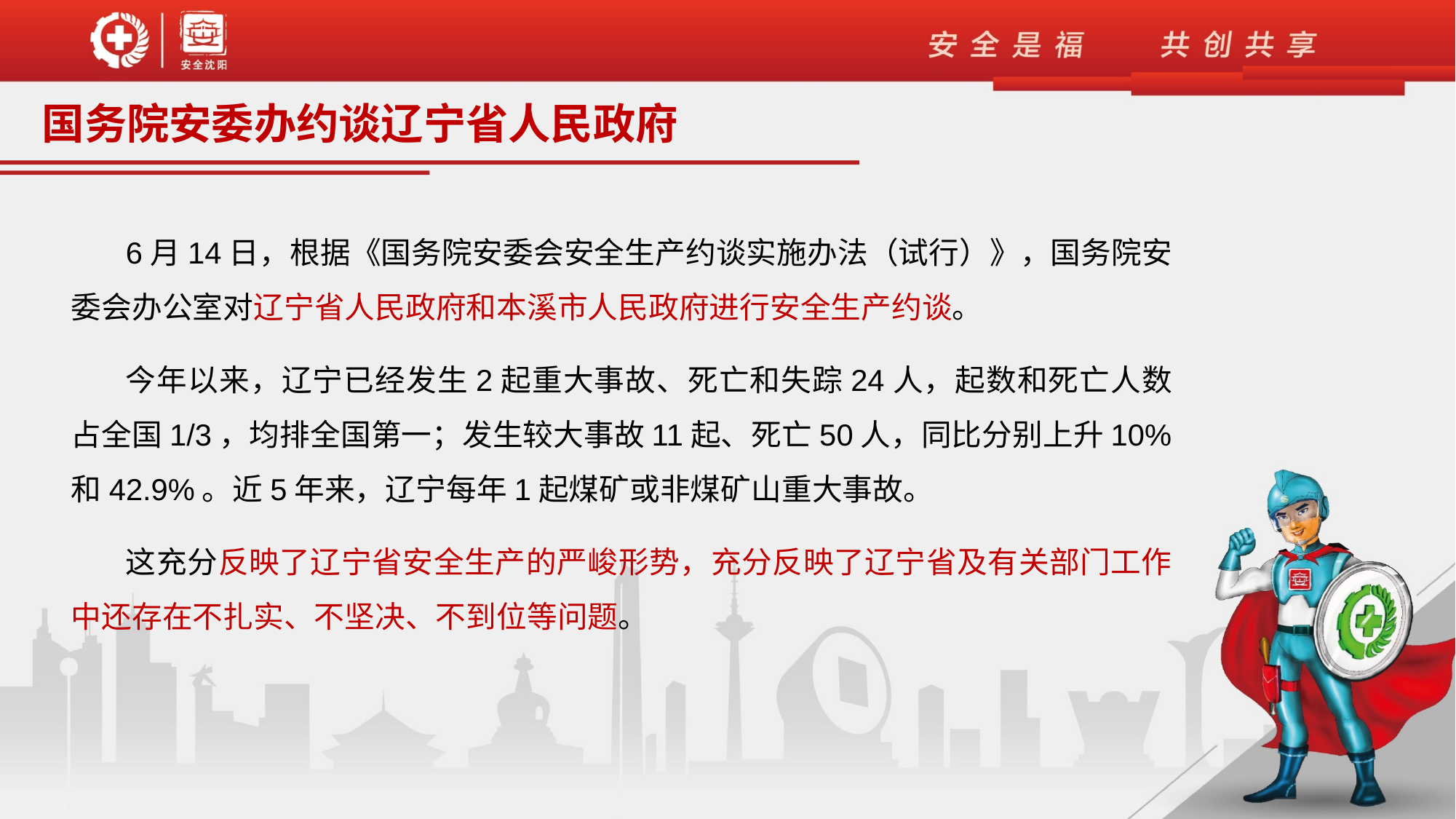

国务院安委办约谈辽宁省人民政府
6月14日，根据《国务院安委会安全生产约谈实施办法（试行）》，国务院安委会办公室对辽宁省人民政府和本溪市人民政府进行安全生产约谈。
今年以来，辽宁已经发生2起重大事故、死亡和失踪24人，起数和死亡人数占全国1/3，均排全国第一；发生较大事故11起、死亡50人，同比分别上升10%和42.9%。近5年来，辽宁每年1起煤矿或非煤矿山重大事故。
这充分反映了辽宁省安全生产的严峻形势，充分反映了辽宁省及有关部门工作中还存在不扎实、不坚决、不到位等问题。